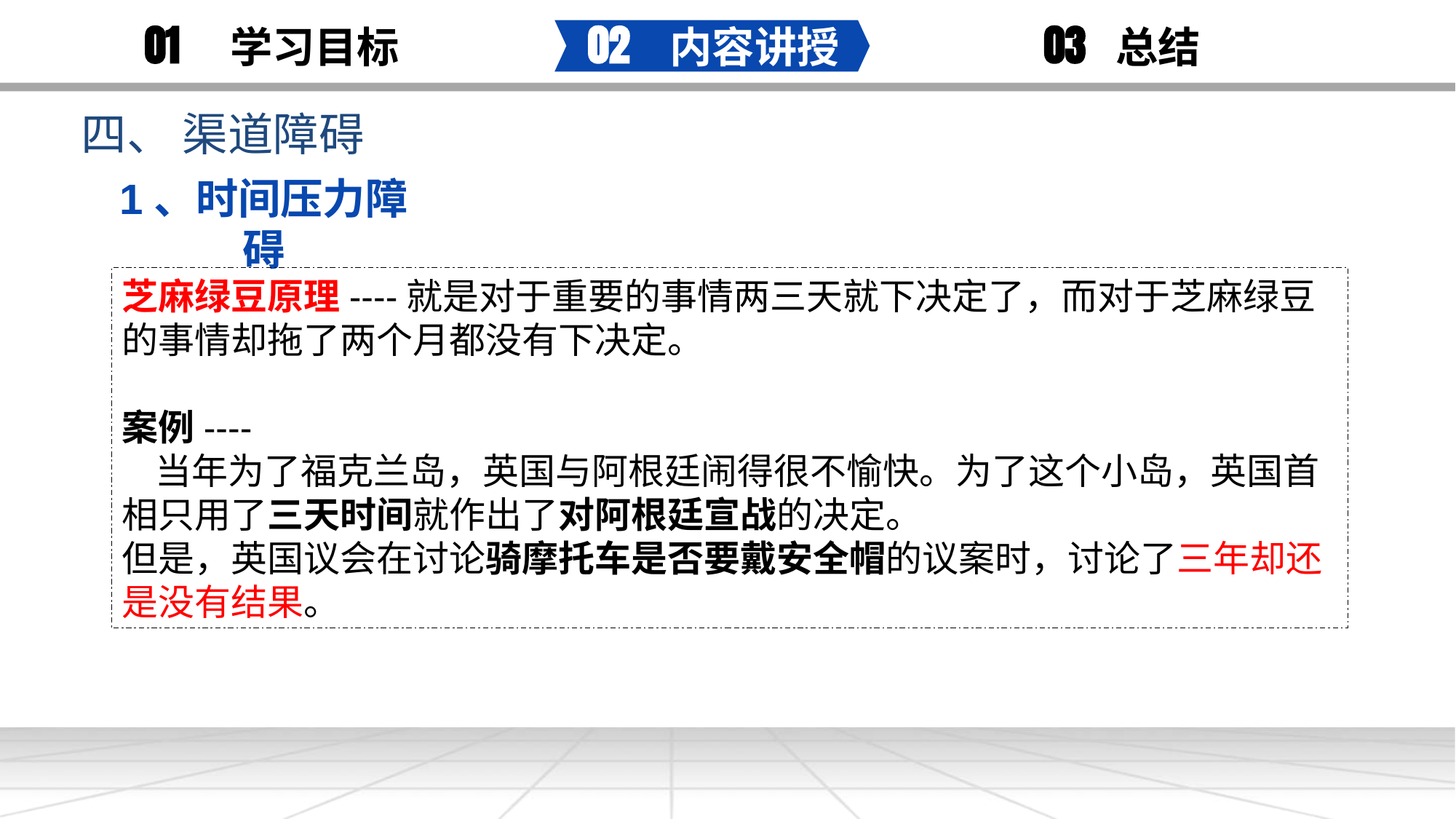

02   内容讲授
03  总结
01    学习目标

四、 渠道障碍
1、时间压力障碍
芝麻绿豆原理----就是对于重要的事情两三天就下决定了，而对于芝麻绿豆的事情却拖了两个月都没有下决定。

案例----
   当年为了福克兰岛，英国与阿根廷闹得很不愉快。为了这个小岛，英国首相只用了三天时间就作出了对阿根廷宣战的决定。
但是，英国议会在讨论骑摩托车是否要戴安全帽的议案时，讨论了三年却还是没有结果。